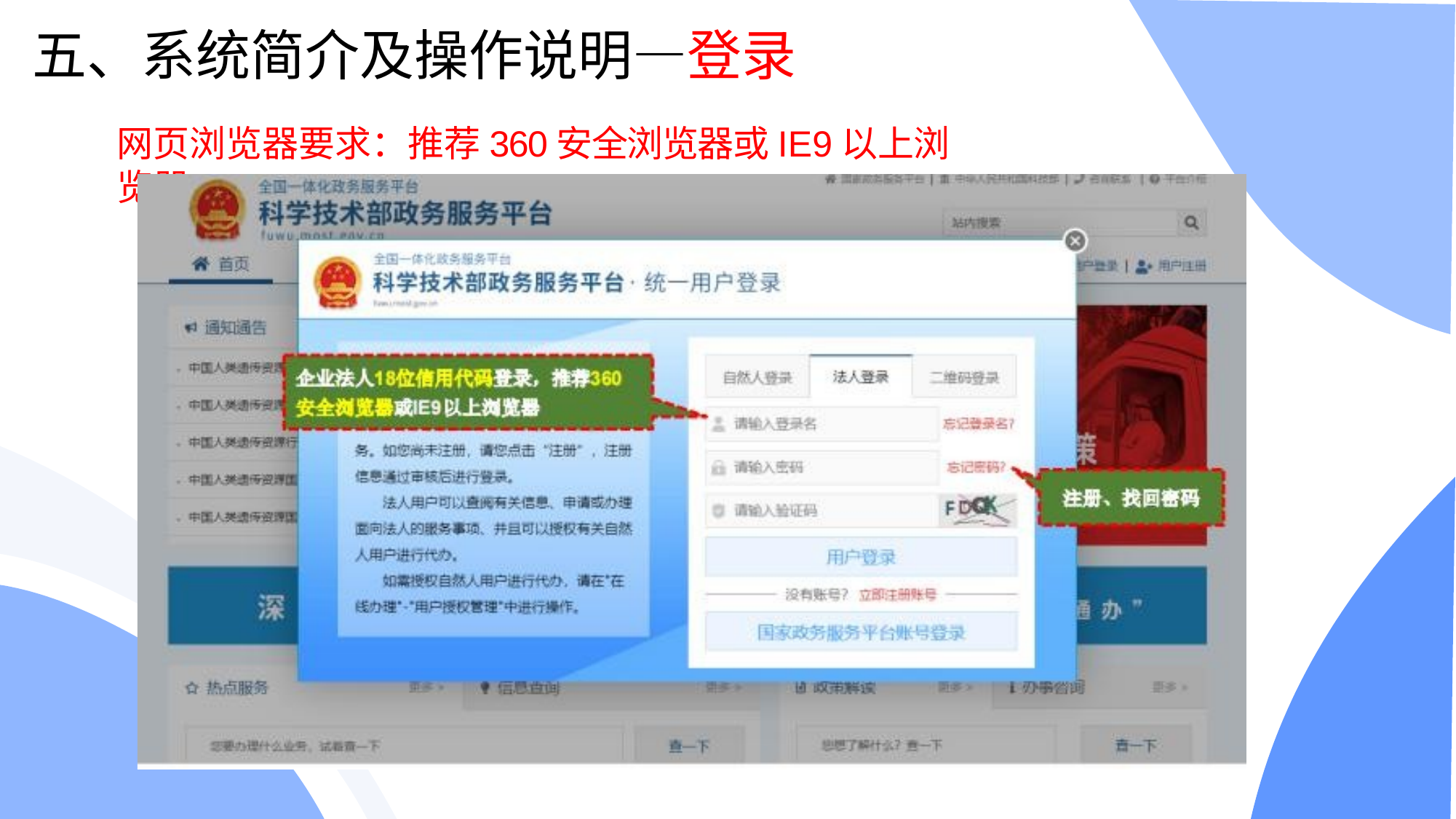

五、系统简介及操作说明—登录
网页浏览器要求：推荐360安全浏览器或IE9以上浏览器